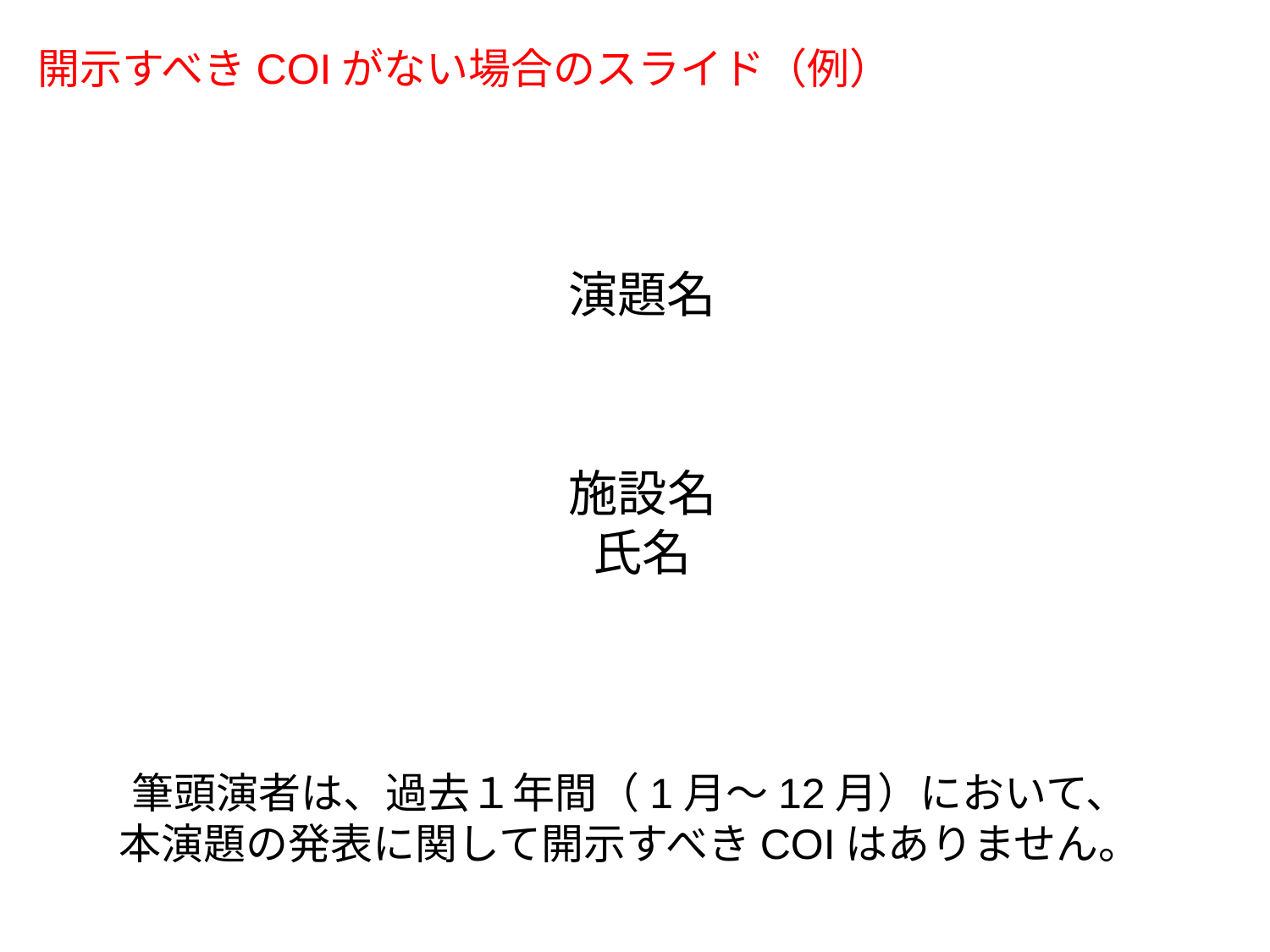

開示すべきCOIがない場合のスライド（例）
演題名
施設名
氏名
筆頭演者は、過去１年間（1月～12月）において、
本演題の発表に関して開示すべきCOIはありません。